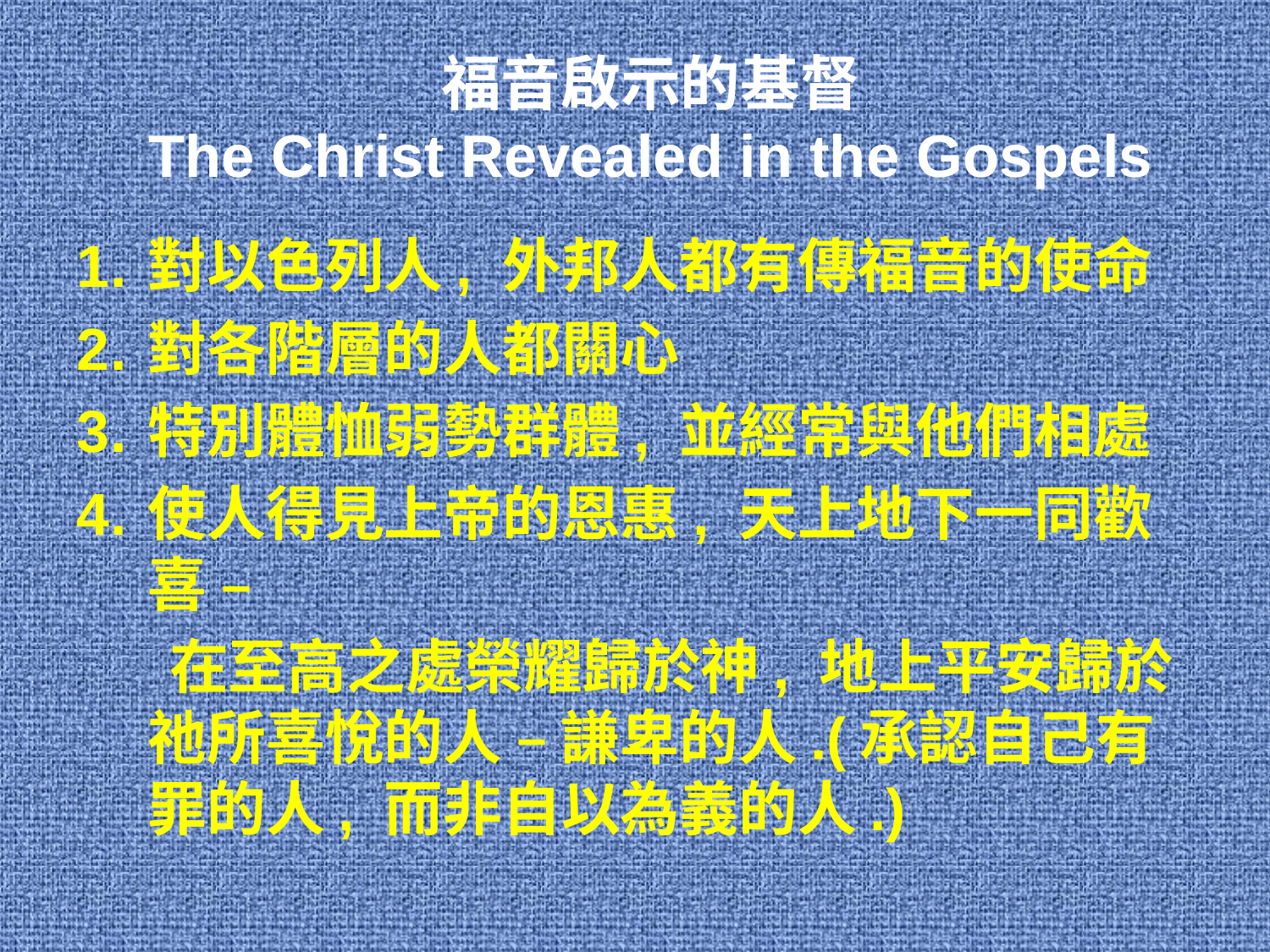

# 福音啟示的基督 The Christ Revealed in the Gospels
對以色列人, 外邦人都有傳福音的使命
對各階層的人都關心
特別體恤弱勢群體, 並經常與他們相處
使人得見上帝的恩惠, 天上地下一同歡喜 –
      在至高之處榮耀歸於神, 地上平安歸於祂所喜悅的人 – 謙卑的人.(承認自己有罪的人, 而非自以為義的人.)